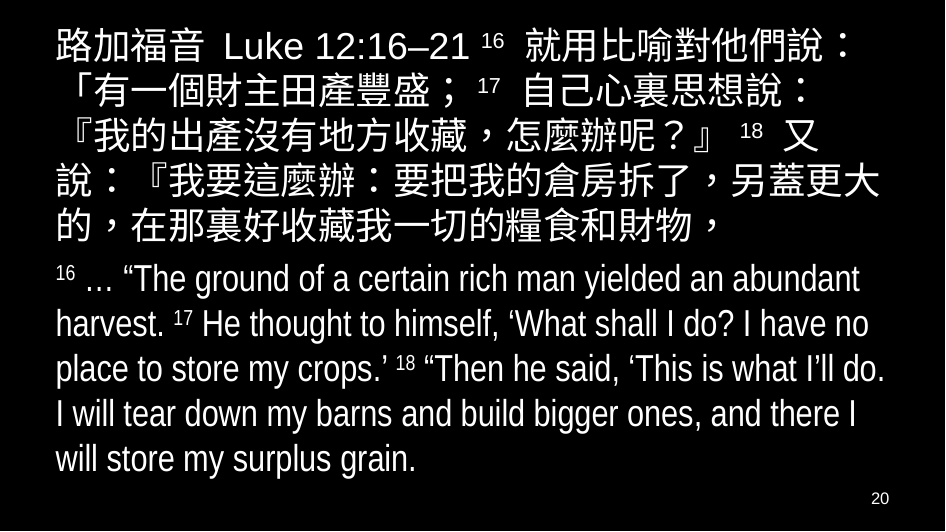

路加福音 Luke 12:16–21 16 就用比喻對他們說：「有一個財主田產豐盛；17 自己心裏思想說：『我的出產沒有地方收藏，怎麼辦呢？』18 又說：『我要這麼辦：要把我的倉房拆了，另蓋更大的，在那裏好收藏我一切的糧食和財物，
16 … “The ground of a certain rich man yielded an abundant harvest. 17 He thought to himself, ‘What shall I do? I have no place to store my crops.’ 18 “Then he said, ‘This is what I’ll do. I will tear down my barns and build bigger ones, and there I will store my surplus grain.
20